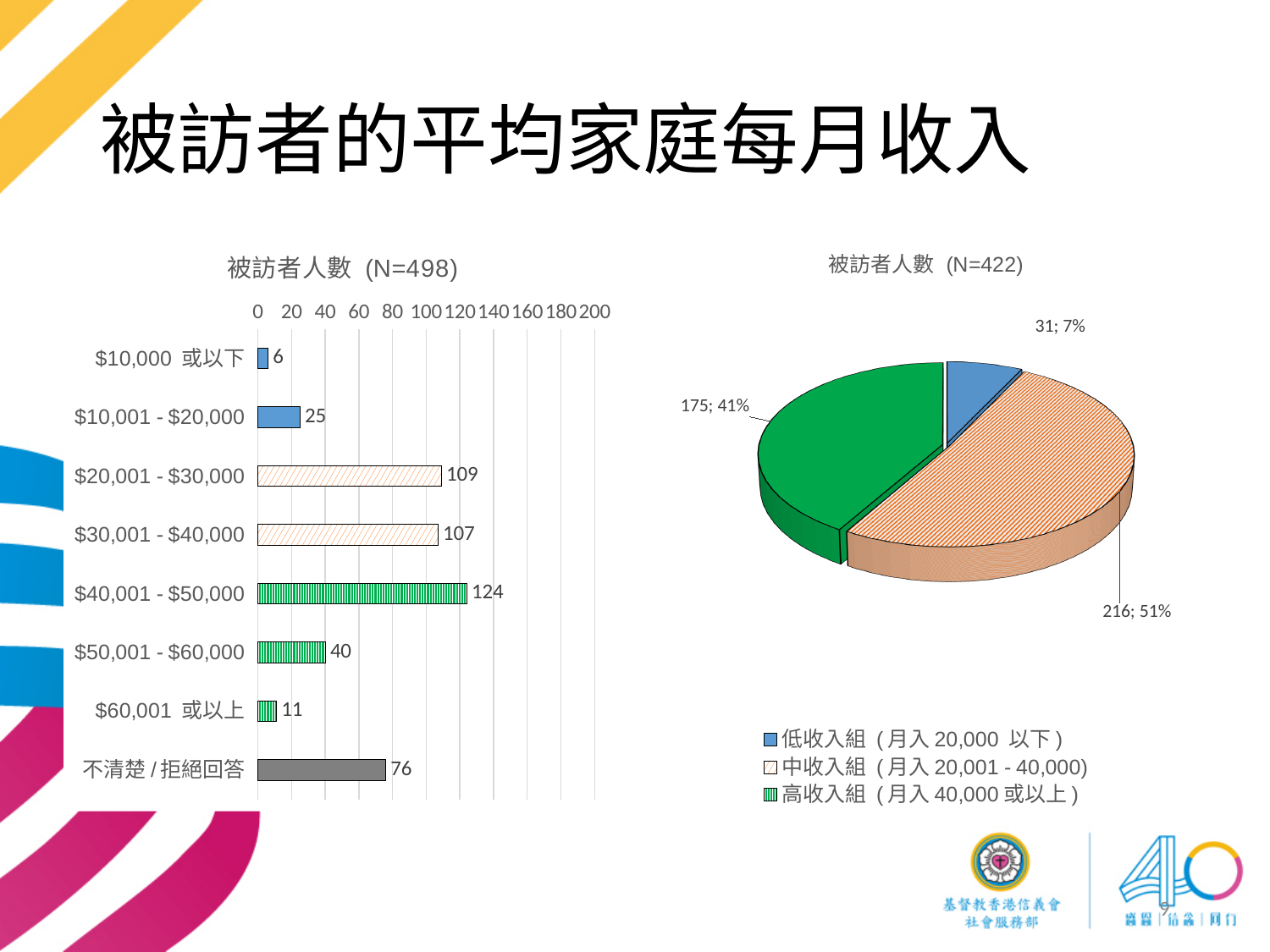

# 被訪者的平均家庭每月收入

### Chart: 被訪者人數 (N=498)

| Category |  |
|---|---|
| $10,000 或以下 | 6.0 |
| $10,001 - $20,000 | 25.0 |
| $20,001 - $30,000 | 109.0 |
| $30,001 - $40,000 | 107.0 |
| $40,001 - $50,000 | 124.0 |
| $50,001 - $60,000 | 40.0 |
| $60,001 或以上 | 11.0 |
| 不清楚/拒絕回答 | 76.0 |

[unsupported chart]

9